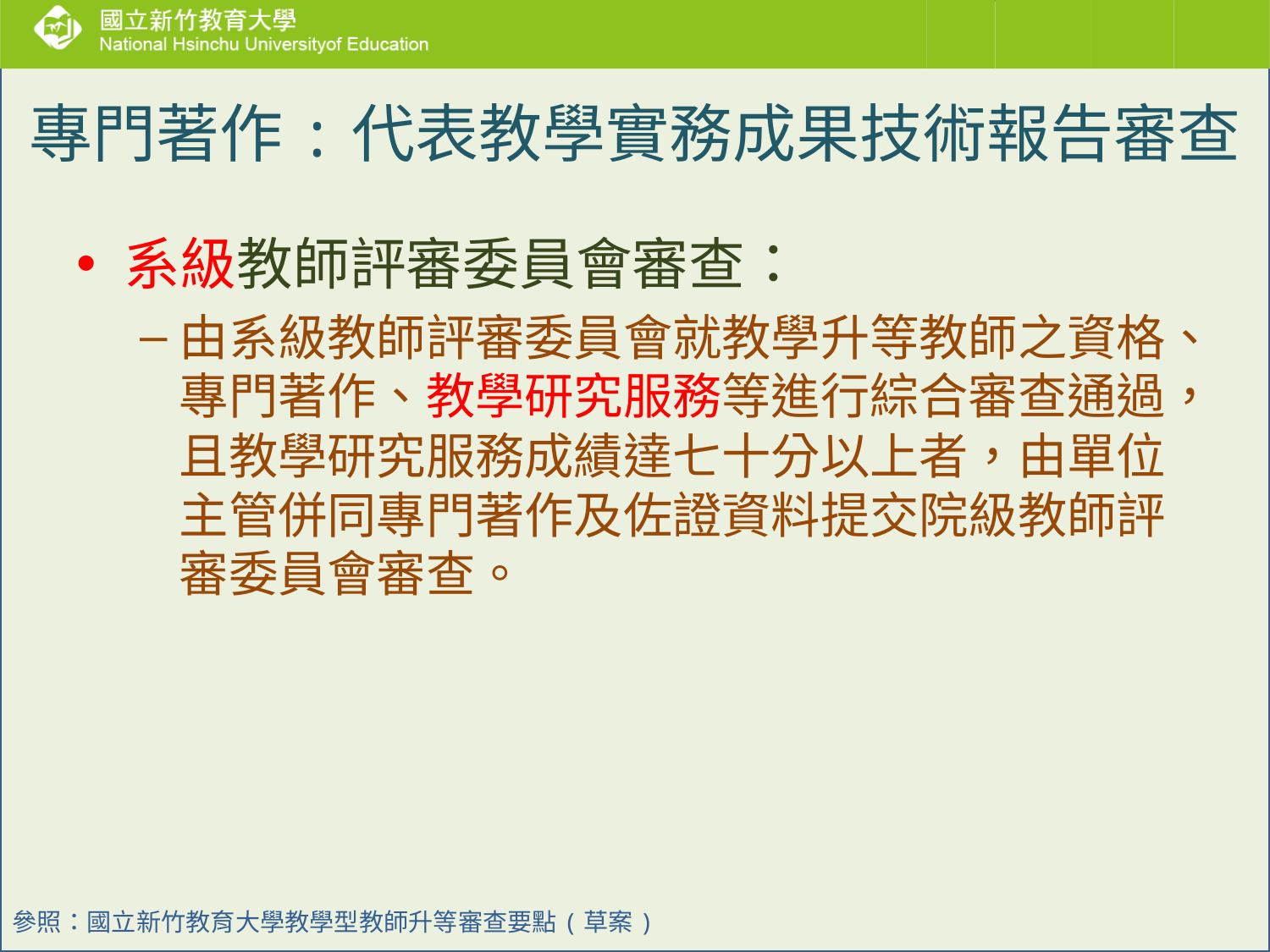

# 專門著作:代表教學實務成果技術報告審查
系級教師評審委員會審查：
由系級教師評審委員會就教學升等教師之資格、專門著作、教學研究服務等進行綜合審查通過，且教學研究服務成績達七十分以上者，由單位主管併同專門著作及佐證資料提交院級教師評審委員會審查。

參照：國立新竹教育大學教學型教師升等審查要點(草案)